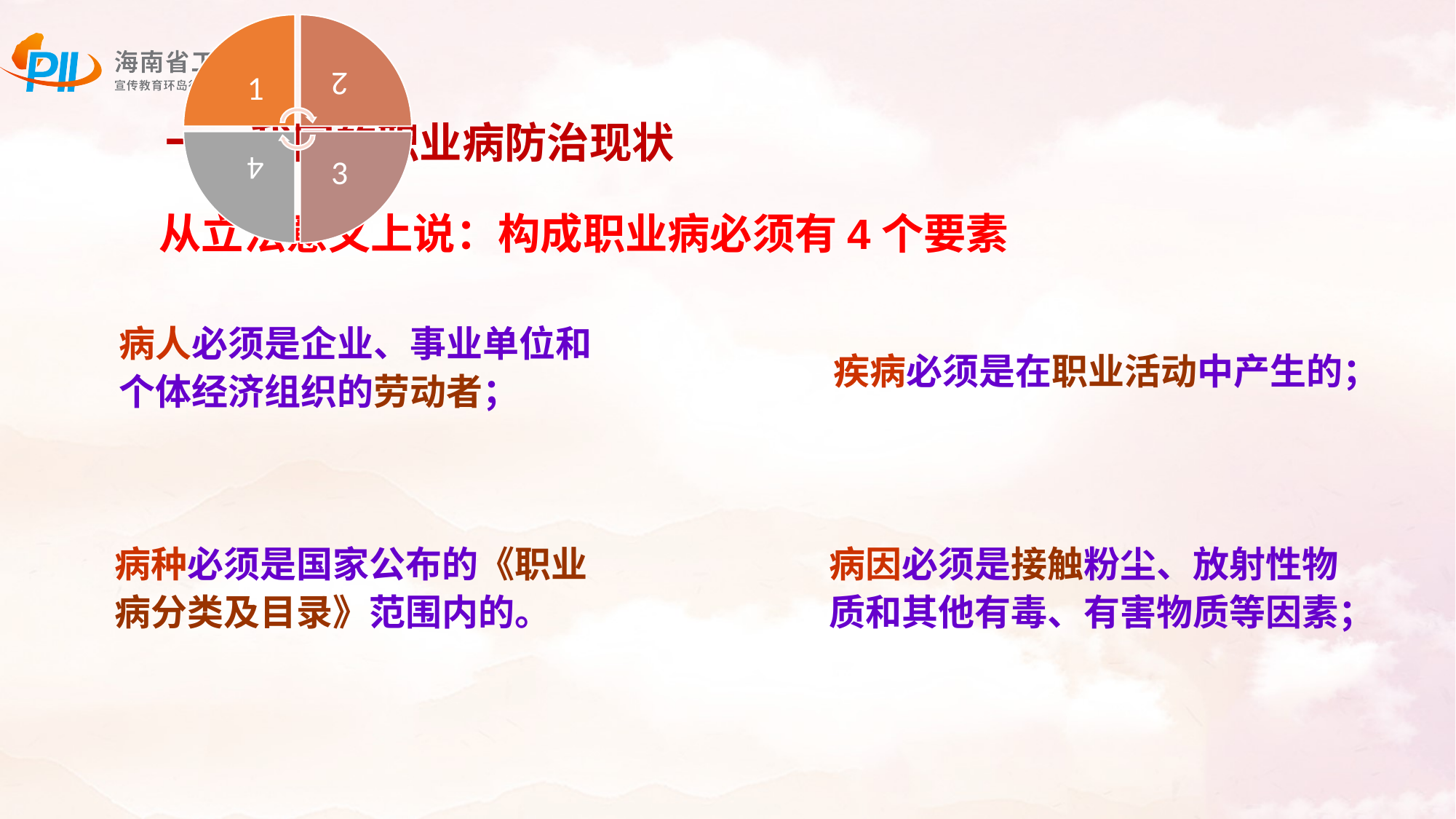

一、我国的职业病防治现状
# 从立法意义上说：构成职业病必须有4个要素
病人必须是企业、事业单位和个体经济组织的劳动者；
1
2
3
4
疾病必须是在职业活动中产生的；
病种必须是国家公布的《职业病分类及目录》范围内的。
病因必须是接触粉尘、放射性物质和其他有毒、有害物质等因素；